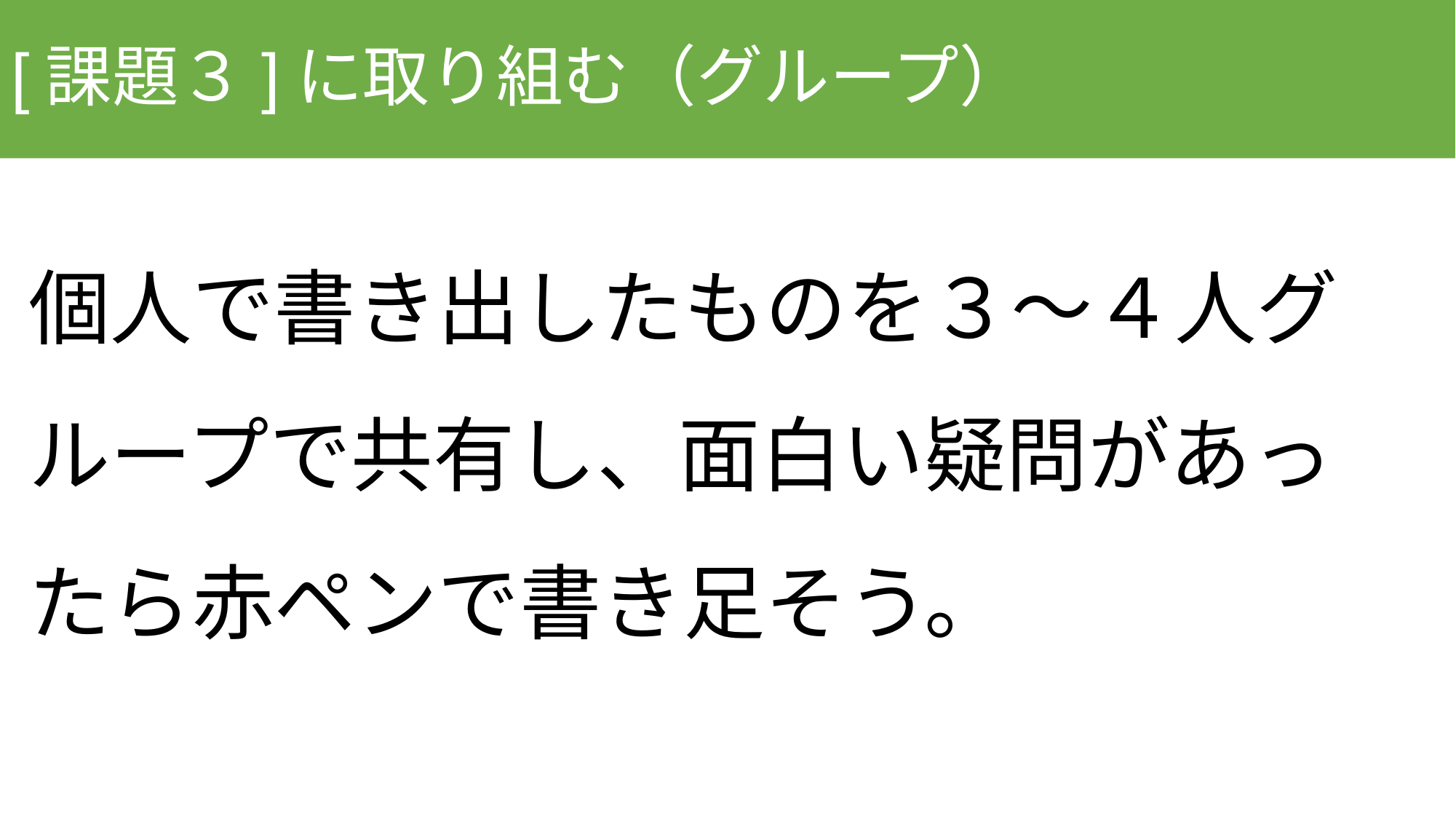

# [課題３]に取り組む（グループ）
個人で書き出したものを３～４人グループで共有し、面白い疑問があったら赤ペンで書き足そう。